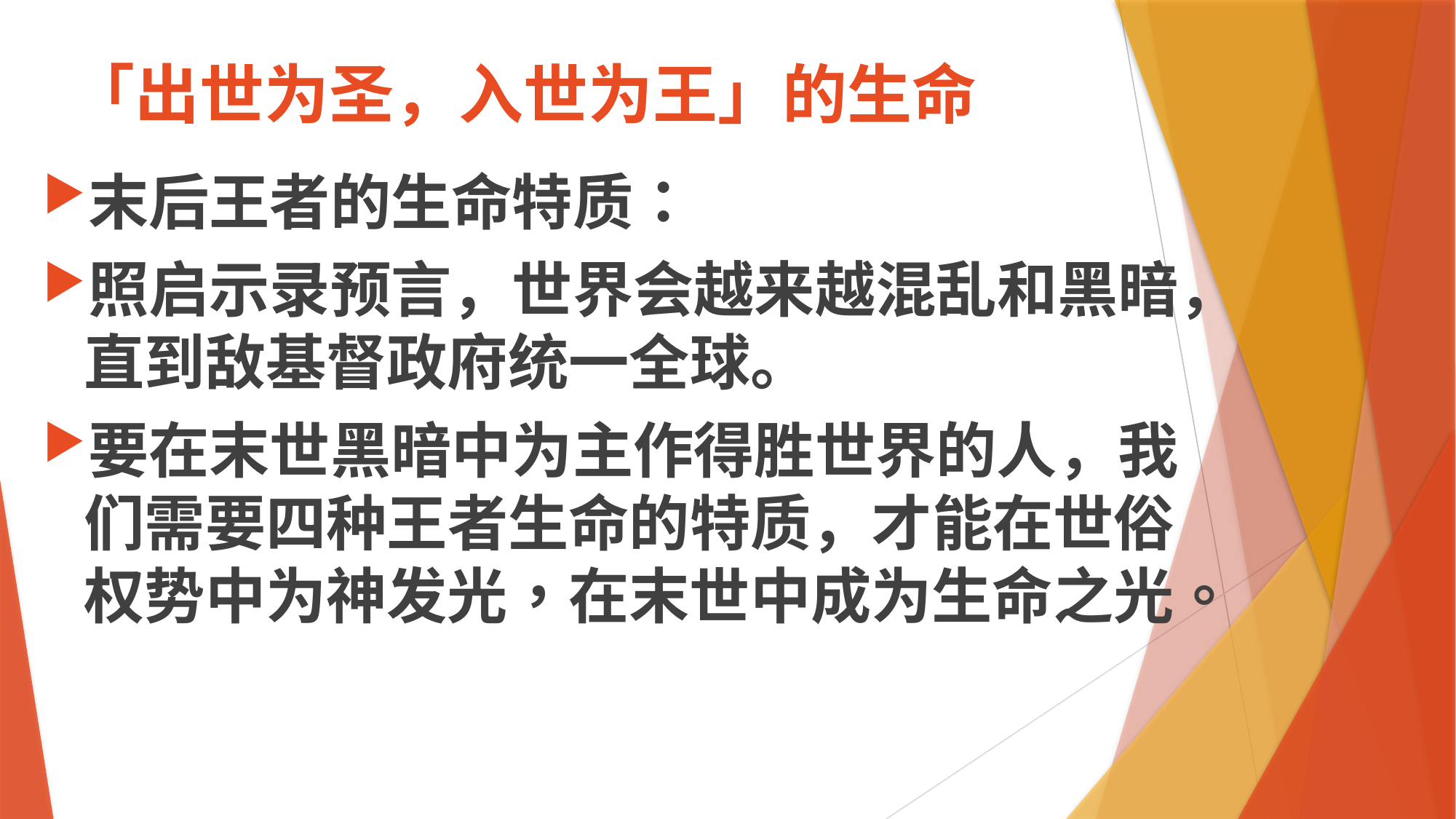

# 「出世为圣，入世为王」的生命
末后王者的生命特质：
照启示录预言，世界会越来越混乱和黑暗，直到敌基督政府统一全球。
要在末世黑暗中为主作得胜世界的人，我们需要四种王者生命的特质，才能在世俗权势中为神发光，在末世中成为生命之光。